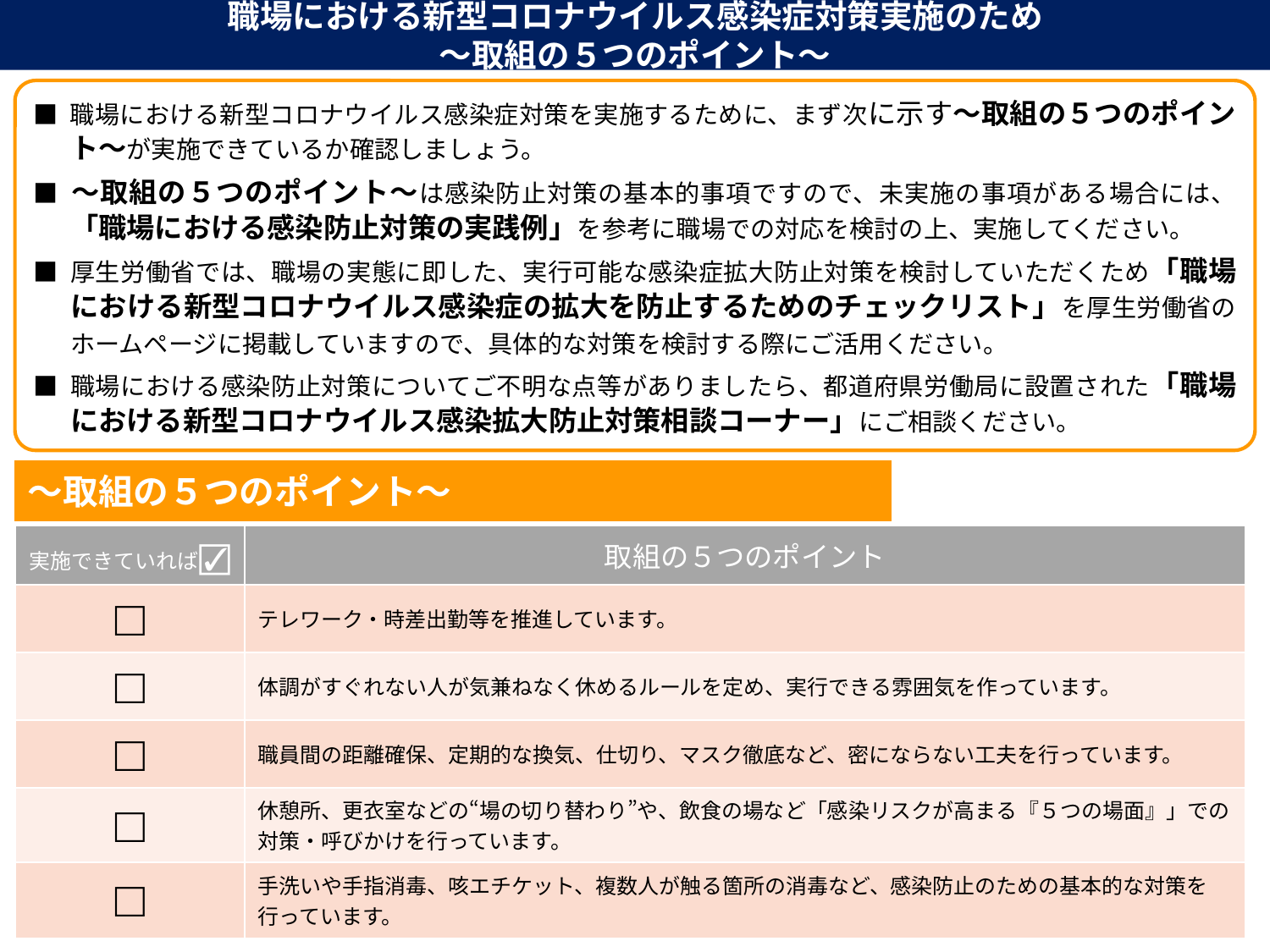

# 職場における新型コロナウイルス感染症対策実施のため ～取組の５つのポイント～
■ 職場における新型コロナウイルス感染症対策を実施するために、まず次に示す～取組の５つのポイント～が実施できているか確認しましょう。

■ ～取組の５つのポイント～は感染防止対策の基本的事項ですので、未実施の事項がある場合には、「職場における感染防止対策の実践例」を参考に職場での対応を検討の上、実施してください。

■ 厚生労働省では、職場の実態に即した、実行可能な感染症拡大防止対策を検討していただくため「職場における新型コロナウイルス感染症の拡大を防止するためのチェックリスト」を厚生労働省のホームページに掲載していますので、具体的な対策を検討する際にご活用ください。

■ 職場における感染防止対策についてご不明な点等がありましたら、都道府県労働局に設置された「職場における新型コロナウイルス感染拡大防止対策相談コーナー」にご相談ください。
～取組の５つのポイント～
| 実施できていれば☑ | 取組の５つのポイント |
| --- | --- |
| □ | テレワーク・時差出勤等を推進しています。 |
| □ | 体調がすぐれない人が気兼ねなく休めるルールを定め、実行できる雰囲気を作っています。 |
| □ | 職員間の距離確保、定期的な換気、仕切り、マスク徹底など、密にならない工夫を行っています。 |
| □ | 休憩所、更衣室などの“場の切り替わり”や、飲食の場など「感染リスクが高まる『５つの場面』」での対策・呼びかけを行っています。 |
| □ | 手洗いや手指消毒、咳エチケット、複数人が触る箇所の消毒など、感染防止のための基本的な対策を行っています。 |